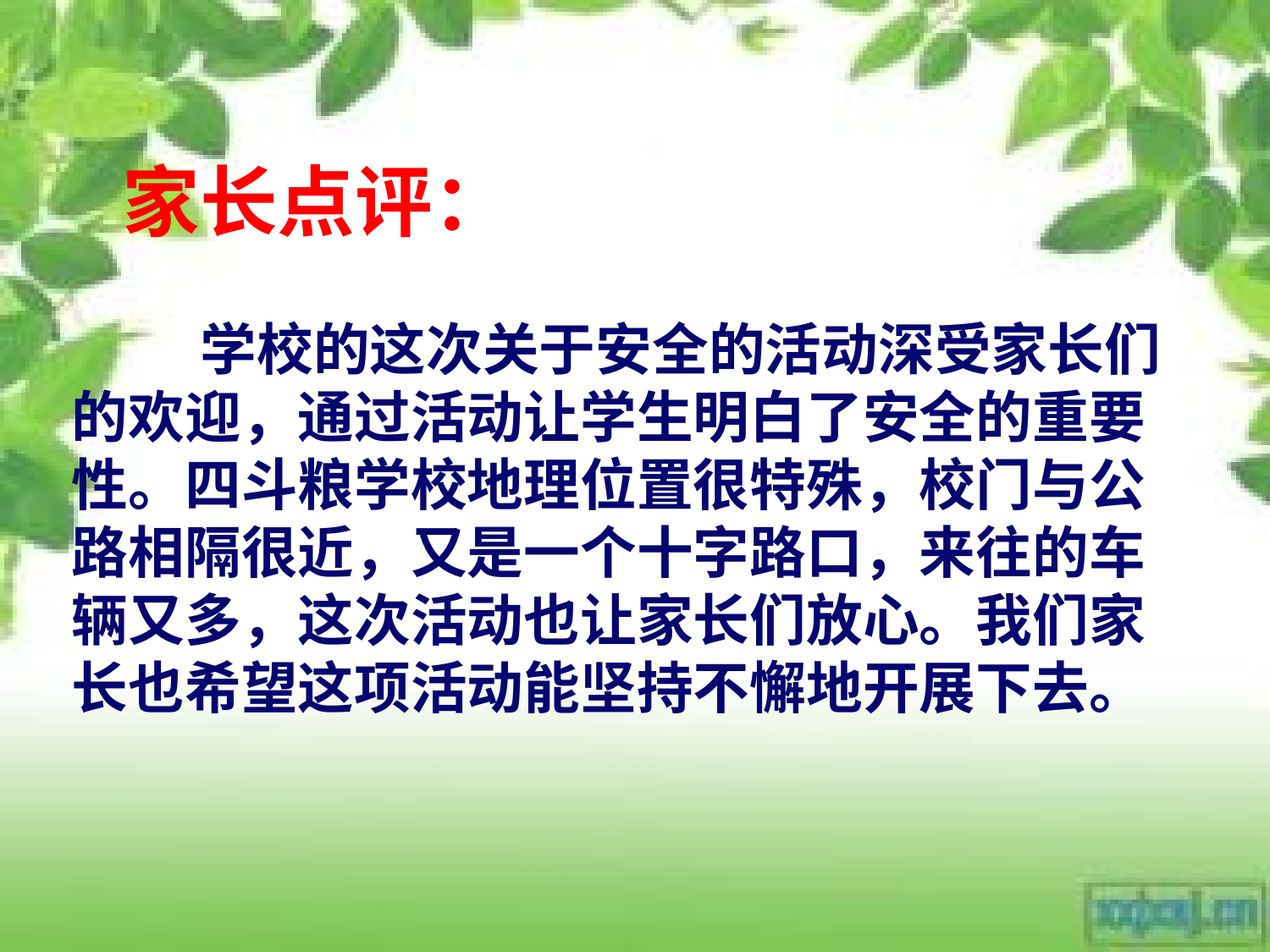

家长点评：

     学校的这次关于安全的活动深受家长们的欢迎，通过活动让学生明白了安全的重要性。四斗粮学校地理位置很特殊，校门与公路相隔很近，又是一个十字路口，来往的车辆又多，这次活动也让家长们放心。我们家长也希望这项活动能坚持不懈地开展下去。